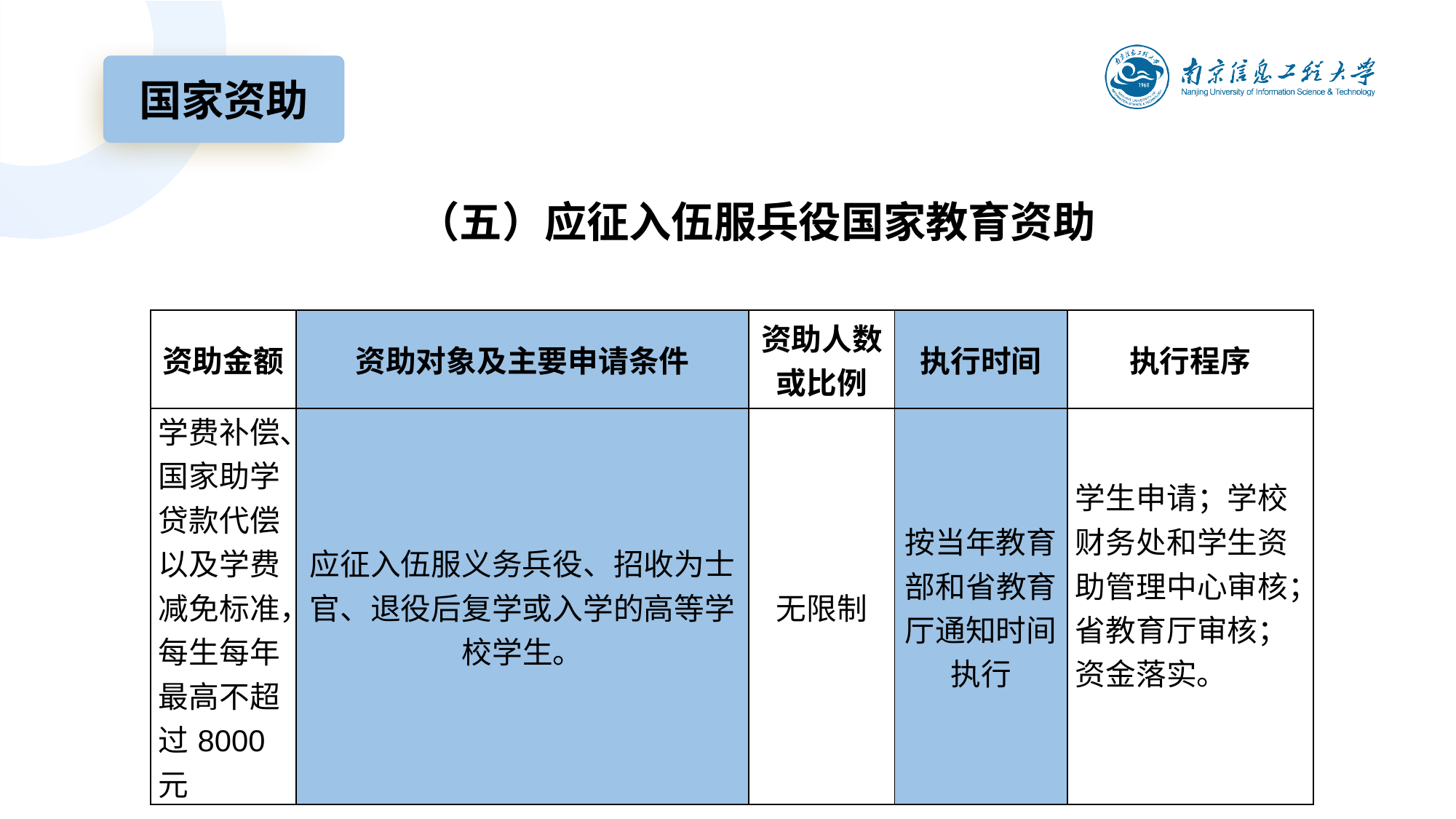

国家资助
# （五）应征入伍服兵役国家教育资助
| 资助金额 | 资助对象及主要申请条件 | 资助人数或比例 | 执行时间 | 执行程序 |
| --- | --- | --- | --- | --- |
| 学费补偿、国家助学贷款代偿以及学费减免标准，每生每年最高不超过8000元 | 应征入伍服义务兵役、招收为士官、退役后复学或入学的高等学校学生。 | 无限制 | 按当年教育部和省教育厅通知时间执行 | 学生申请；学校财务处和学生资助管理中心审核；省教育厅审核；资金落实。 |